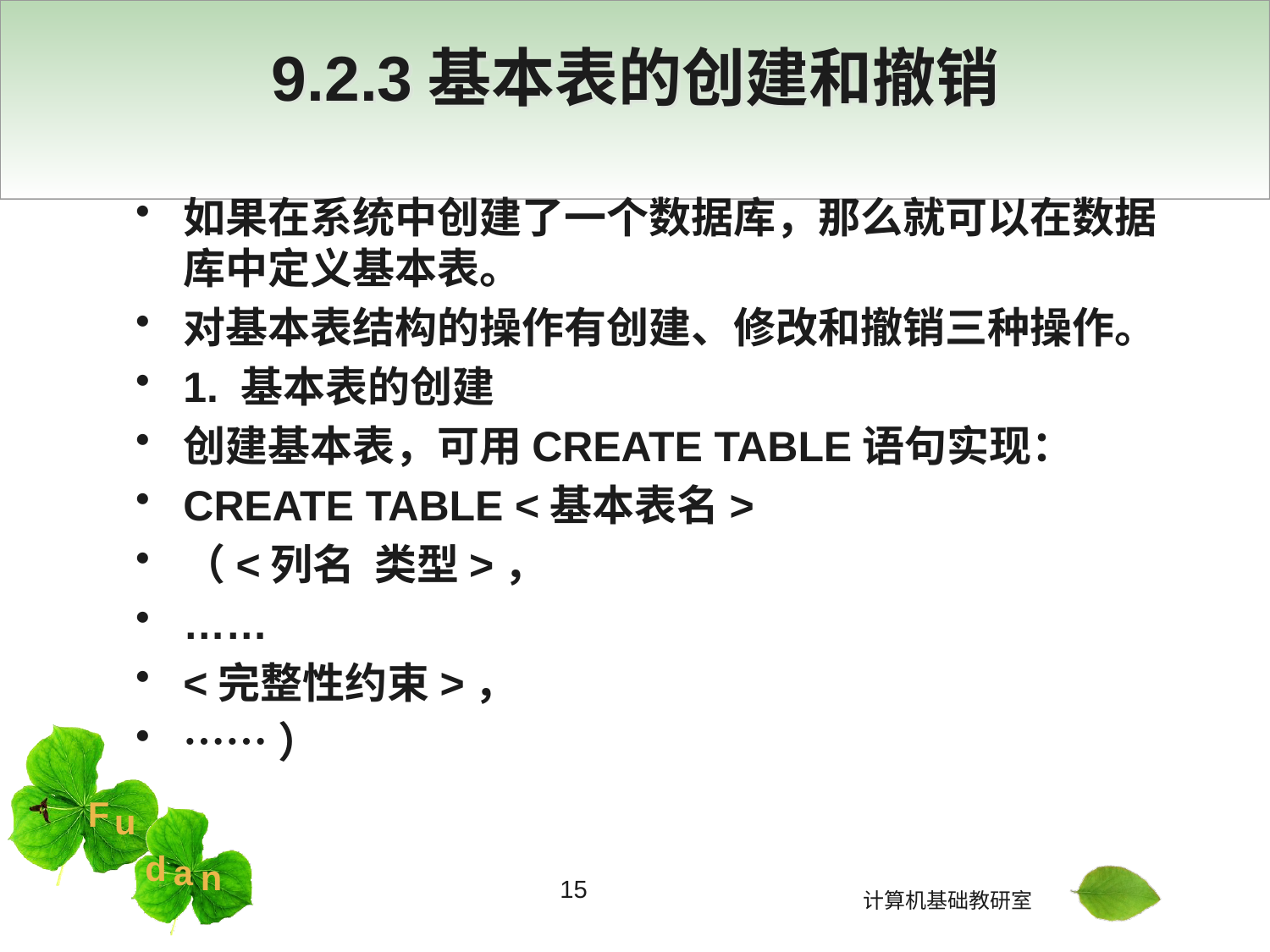

# 9.2.3基本表的创建和撤销
如果在系统中创建了一个数据库，那么就可以在数据库中定义基本表。
对基本表结构的操作有创建、修改和撤销三种操作。
1. 基本表的创建
创建基本表，可用CREATE TABLE语句实现：
CREATE TABLE <基本表名>
（<列名  类型>，
……
<完整性约束>，
……）
15